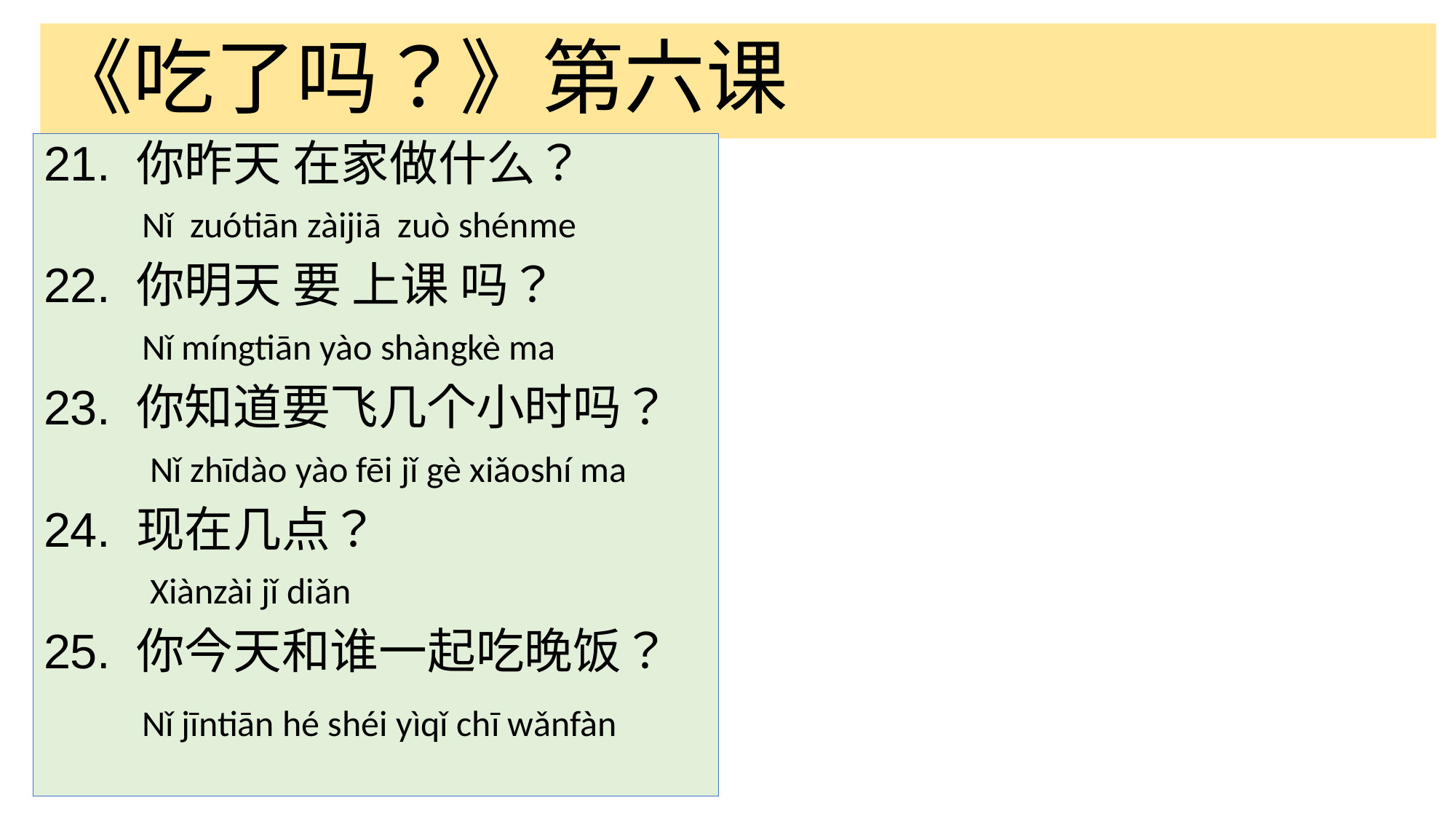

# 《吃了吗？》第六课
21. 你昨天 在家做什么？
            Nǐ  zuótiān zàijiā  zuò shénme
22. 你明天 要 上课 吗？
            Nǐ míngtiān yào shàngkè ma
23. 你知道要飞几个小时吗？
             Nǐ zhīdào yào fēi jǐ gè xiǎoshí ma
24. 现在几点？
             Xiànzài jǐ diǎn
25. 你今天和谁一起吃晚饭？
         Nǐ jīntiān hé shéi yìqǐ chī wǎnfàn